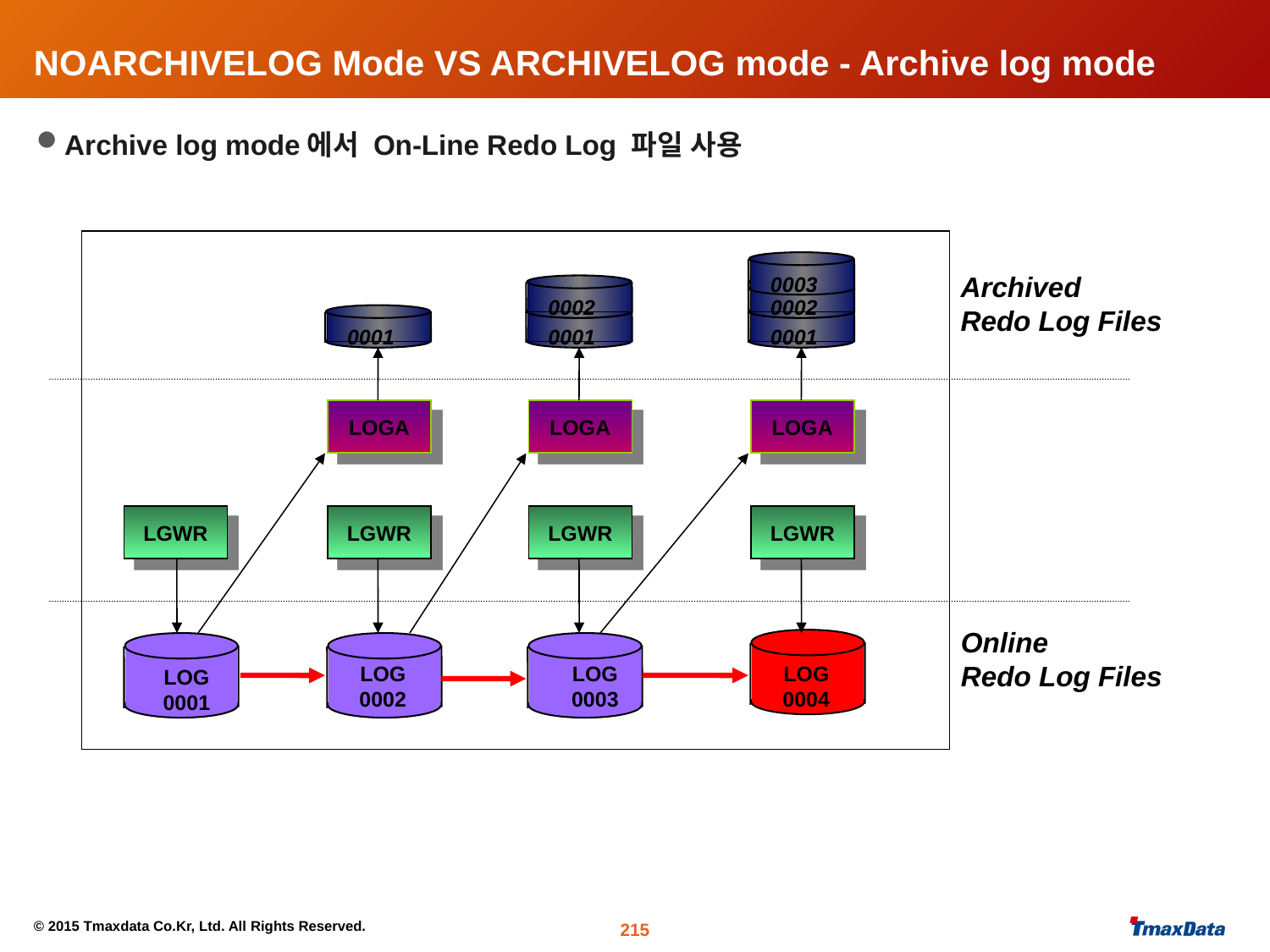

# NOARCHIVELOG Mode VS ARCHIVELOG mode - Archive log mode
Archive log mode에서 On-Line Redo Log 파일 사용

0003
Archived
Redo Log Files

0002

0002

0001

0001

0001

LOGA
LOGA
LOGA

LGWR
LGWR
LGWR
LGWR

Online
Redo Log Files

LOG 0002
LOG 0003
LOG 0004
LOG 0001